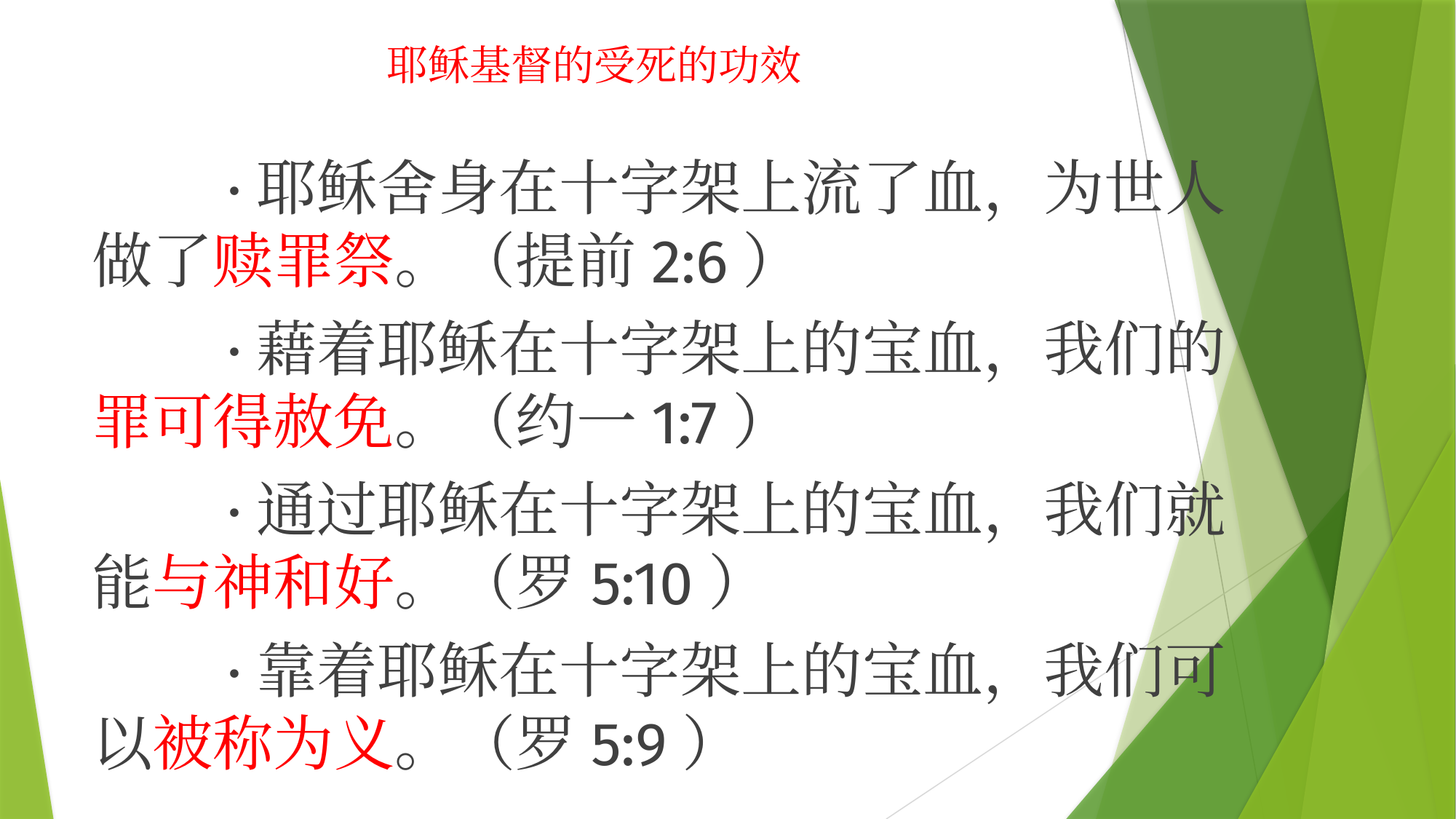

# 耶稣基督的受死的功效
　　·耶稣舍身在十字架上流了血，为世人做了赎罪祭。（提前2:6）
　　·藉着耶稣在十字架上的宝血，我们的罪可得赦免。（约一1:7）
　　·通过耶稣在十字架上的宝血，我们就能与神和好。（罗5:10）
　　·靠着耶稣在十字架上的宝血，我们可以被称为义。（罗5:9）